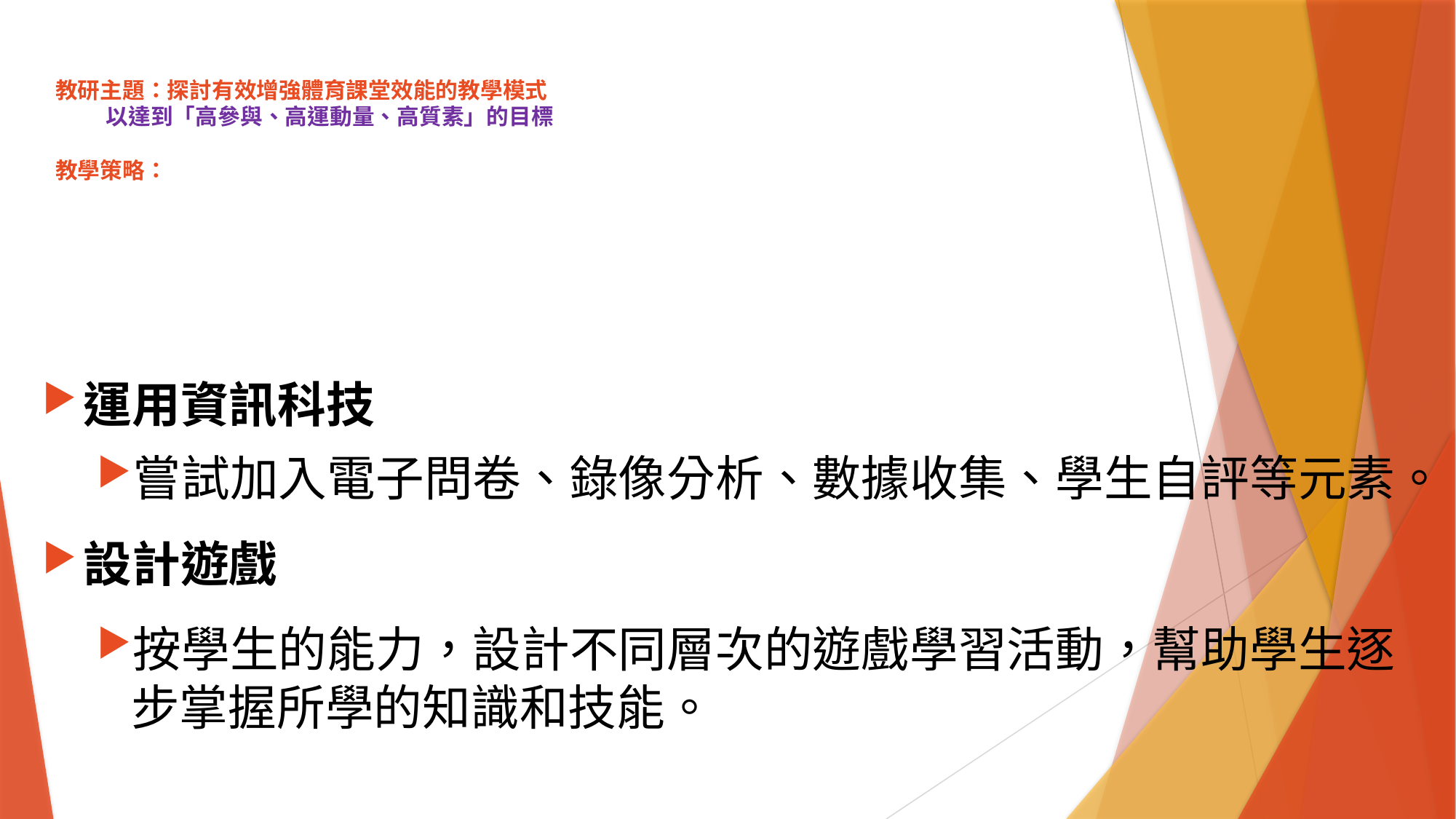

# 教研主題：探討有效增強體育課堂效能的教學模式 以達到「高參與、高運動量、高質素」的目標 教學策略：
運用資訊科技
嘗試加入電子問卷、錄像分析、數據收集、學生自評等元素。
設計遊戲
按學生的能力，設計不同層次的遊戲學習活動，幫助學生逐步掌握所學的知識和技能。